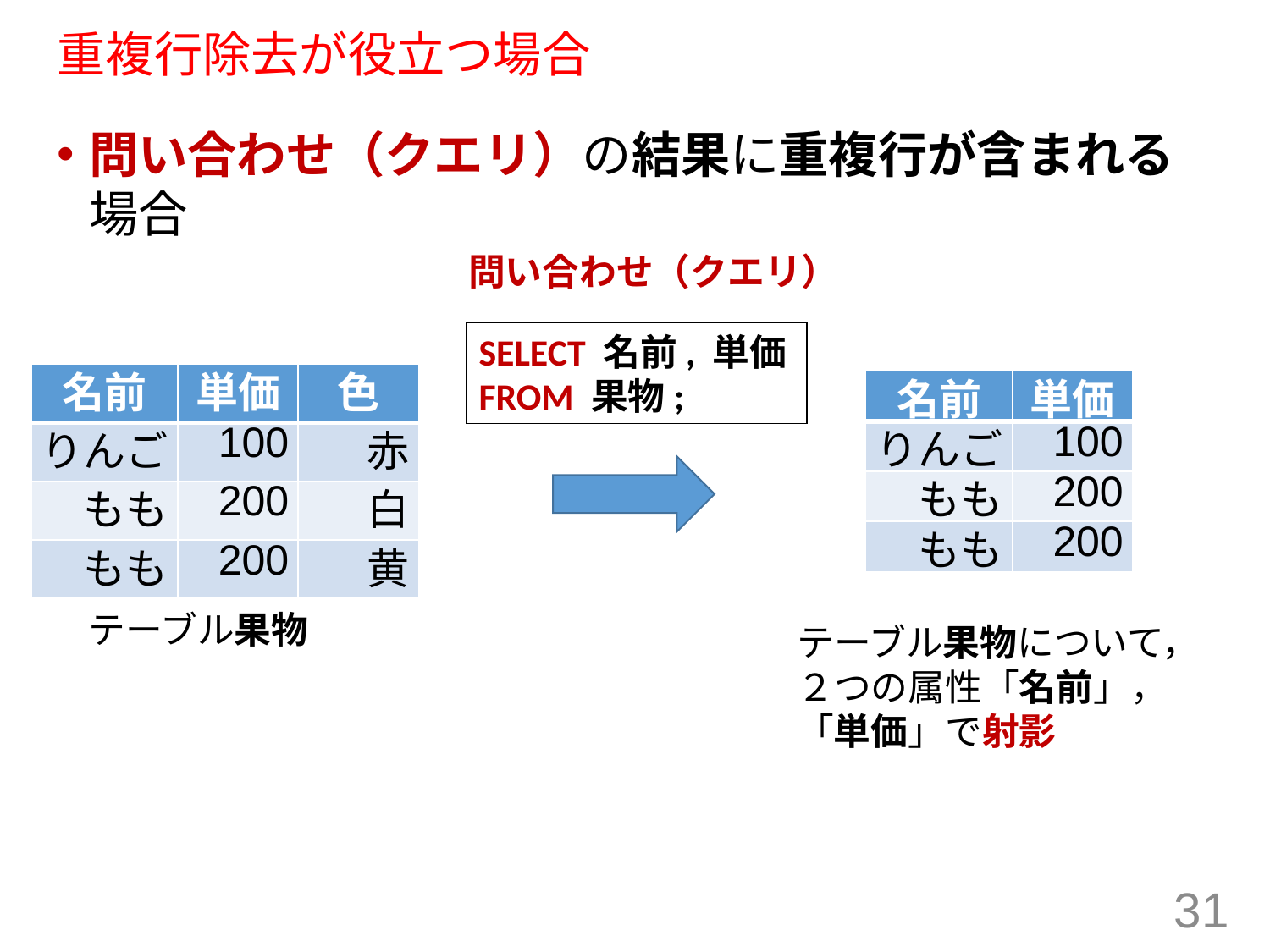

# 重複行除去が役立つ場合
問い合わせ（クエリ）の結果に重複行が含まれる場合
問い合わせ（クエリ）
SELECT 名前, 単価
FROM 果物;
| 名前 | 単価 | 色 |
| --- | --- | --- |
| りんご | 100 | 赤 |
| もも | 200 | 白 |
| もも | 200 | 黄 |
| 名前 | 単価 |
| --- | --- |
| りんご | 100 |
| もも | 200 |
| もも | 200 |

テーブル果物
テーブル果物について，
２つの属性「名前」，「単価」で射影
31